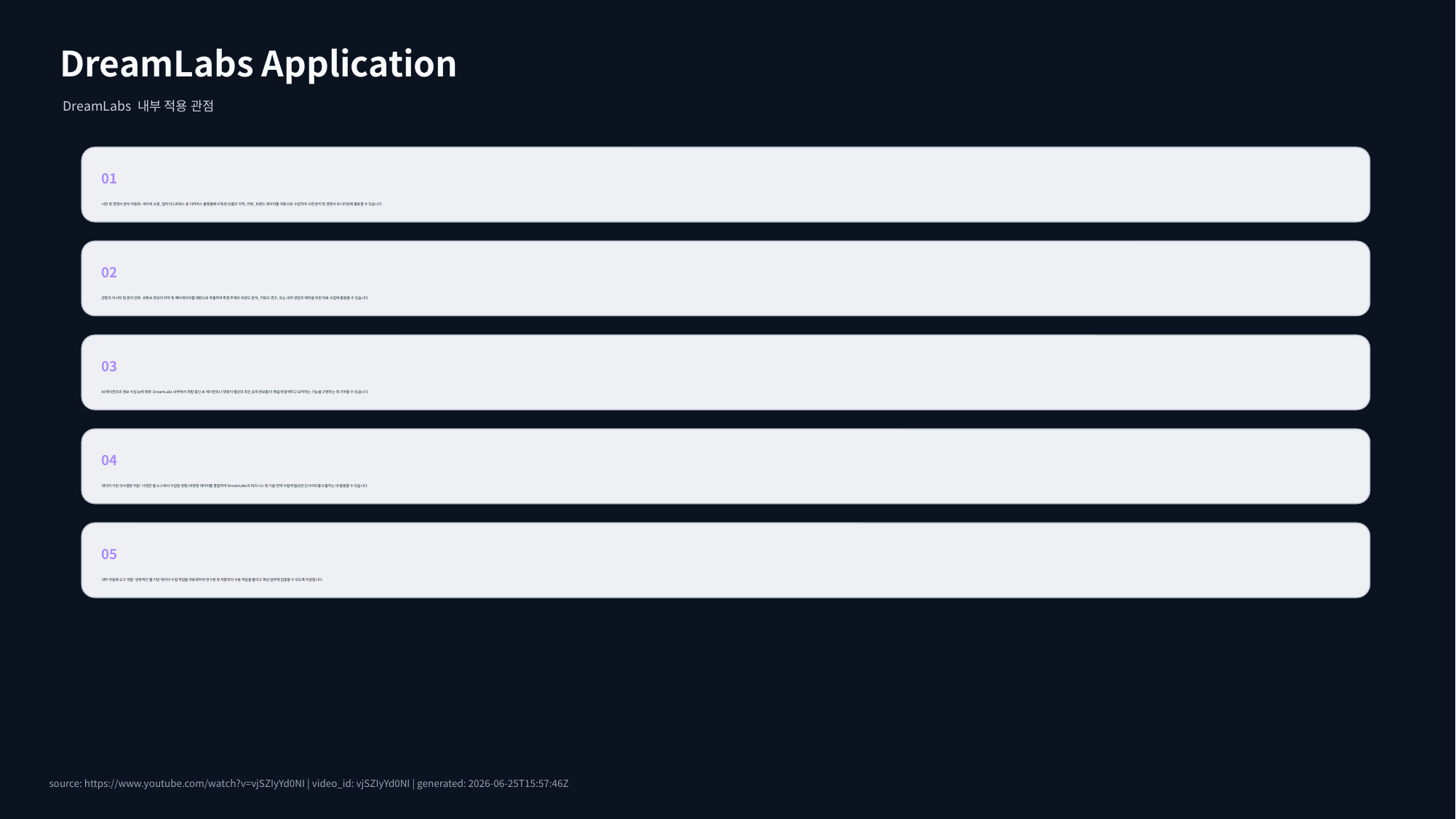

DreamLabs Application
DreamLabs 내부 적용 관점

01
시장 및 경쟁사 분석 자동화: 네이버 쇼핑, 알리익스프레스 등 이커머스 플랫폼에서 특정 상품의 가격, 리뷰, 트렌드 데이터를 자동으로 수집하여 시장 분석 및 경쟁사 모니터링에 활용할 수 있습니다.

02
콘텐츠 리서치 및 분석 강화: 유튜브 영상의 자막 및 메타데이터를 대량으로 추출하여 특정 주제의 트렌드 분석, 키워드 연구, 또는 내부 콘텐츠 제작을 위한 자료 수집에 활용할 수 있습니다.

03
AI 에이전트의 정보 수집 능력 확장: DreamLabs 내부에서 개발 중인 AI 에이전트나 챗봇이 웹상의 최신 공개 정보를 더 폭넓게 탐색하고 요약하는 기능을 구현하는 데 기여할 수 있습니다.

04
데이터 기반 의사결정 지원: 다양한 웹 소스에서 수집된 정형/비정형 데이터를 통합하여 DreamLabs의 비즈니스 및 기술 전략 수립에 필요한 인사이트를 도출하는 데 활용할 수 있습니다.

05
내부 자동화 도구 개발: 반복적인 웹 기반 데이터 수집 작업을 자동화하여 연구원 및 개발자의 수동 작업을 줄이고 핵심 업무에 집중할 수 있도록 지원합니다.
source: https://www.youtube.com/watch?v=vjSZIyYd0NI | video_id: vjSZIyYd0NI | generated: 2026-06-25T15:57:46Z